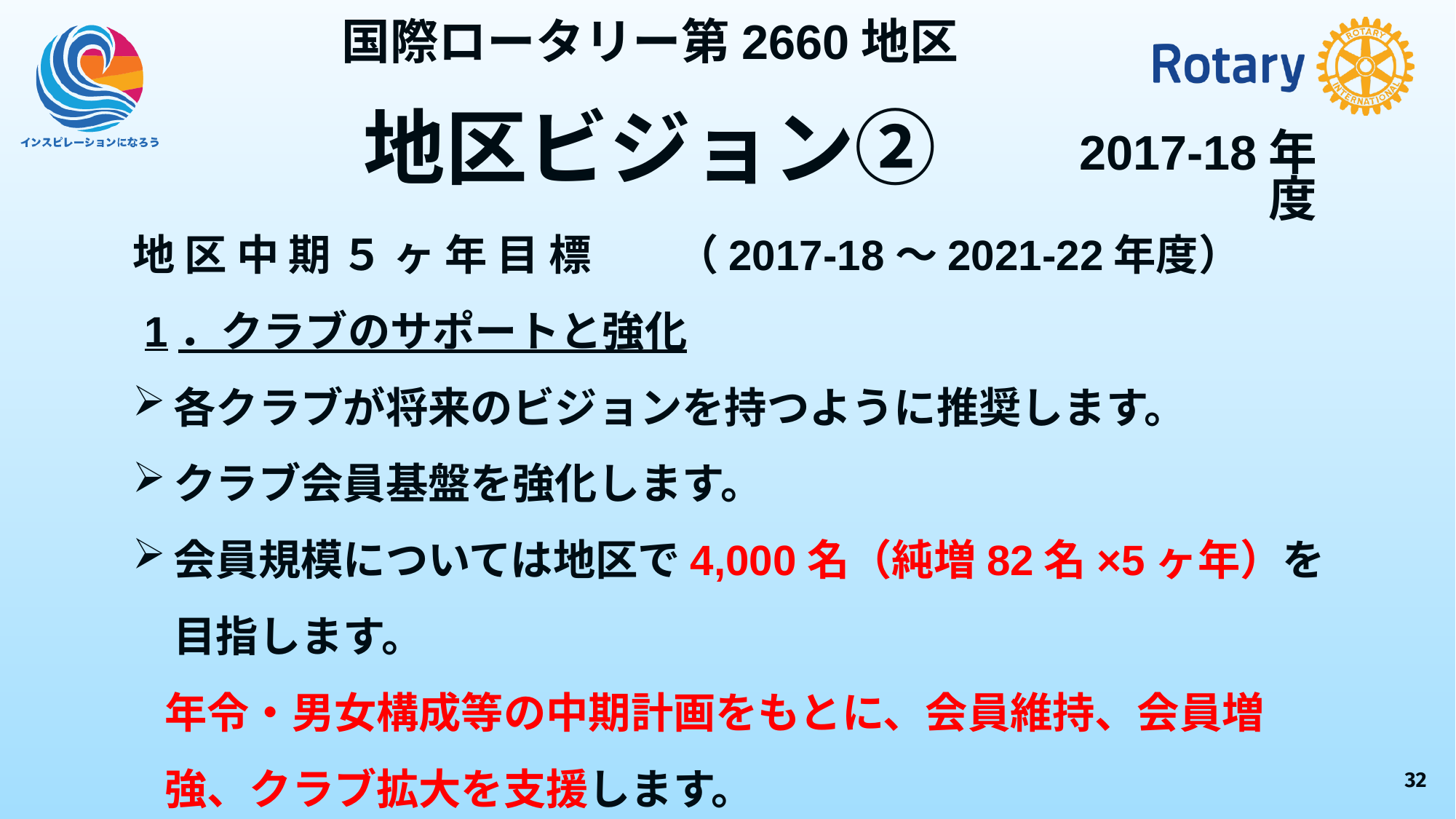

国際ロータリー第2660地区

地区ビジョン②
2017-18年度
地 区 中 期 ５ ヶ 年 目 標　　（2017-18～2021-22年度）
 1．クラブのサポートと強化
各クラブが将来のビジョンを持つように推奨します。
クラブ会員基盤を強化します。
会員規模については地区で4,000名（純増82名×5ヶ年）を目指します。
年令・男女構成等の中期計画をもとに、会員維持、会員増強、クラブ拡大を支援します。
32